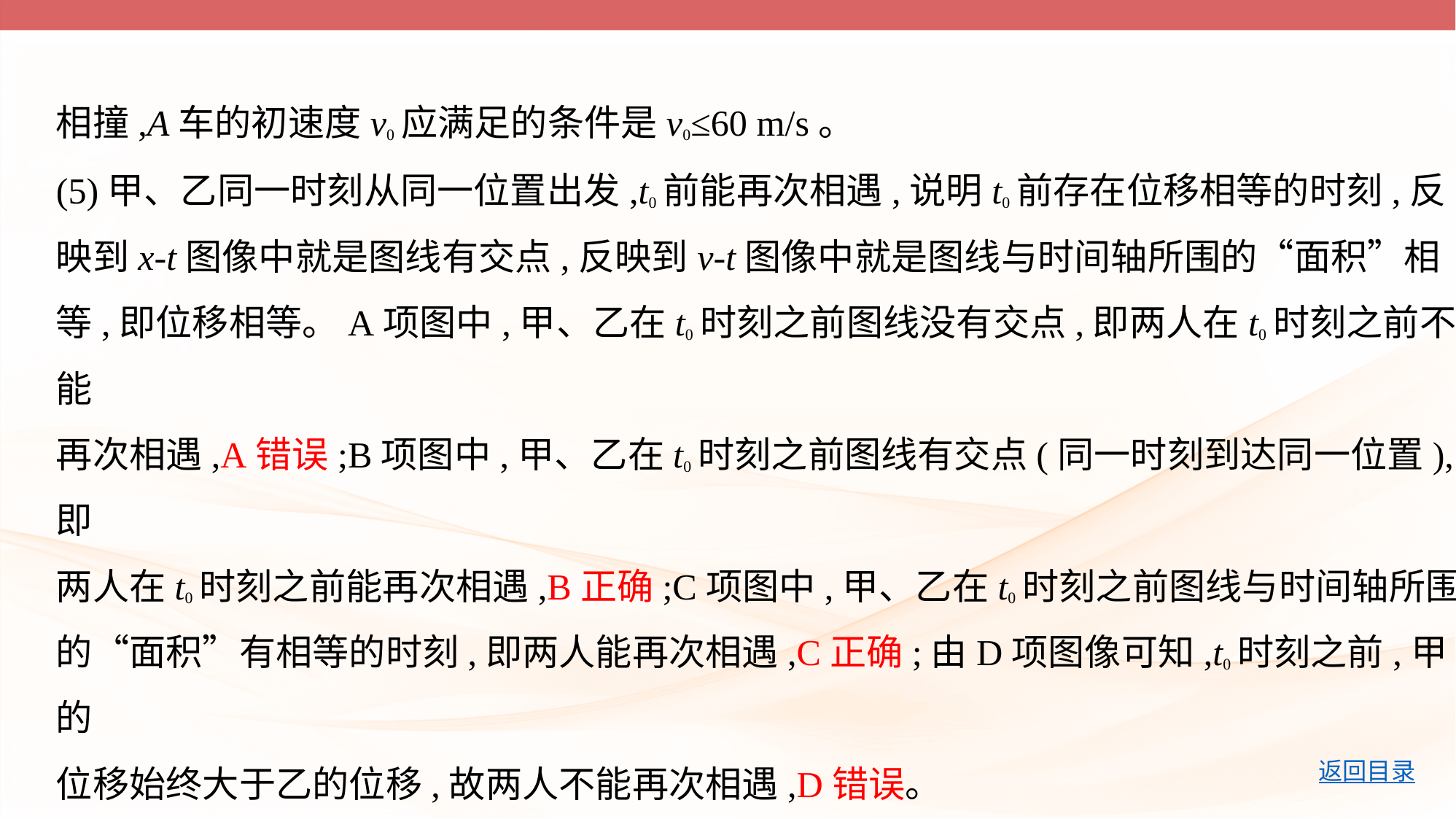

相撞,A车的初速度v0应满足的条件是v0≤60 m/s。
(5)甲、乙同一时刻从同一位置出发,t0前能再次相遇,说明t0前存在位移相等的时刻,反
映到x-t图像中就是图线有交点,反映到v-t图像中就是图线与时间轴所围的“面积”相
等,即位移相等。A项图中,甲、乙在t0时刻之前图线没有交点,即两人在t0时刻之前不能
再次相遇,A错误;B项图中,甲、乙在t0时刻之前图线有交点(同一时刻到达同一位置),即
两人在t0时刻之前能再次相遇,B正确;C项图中,甲、乙在t0时刻之前图线与时间轴所围
的“面积”有相等的时刻,即两人能再次相遇,C正确;由D项图像可知,t0时刻之前,甲的
位移始终大于乙的位移,故两人不能再次相遇,D错误。